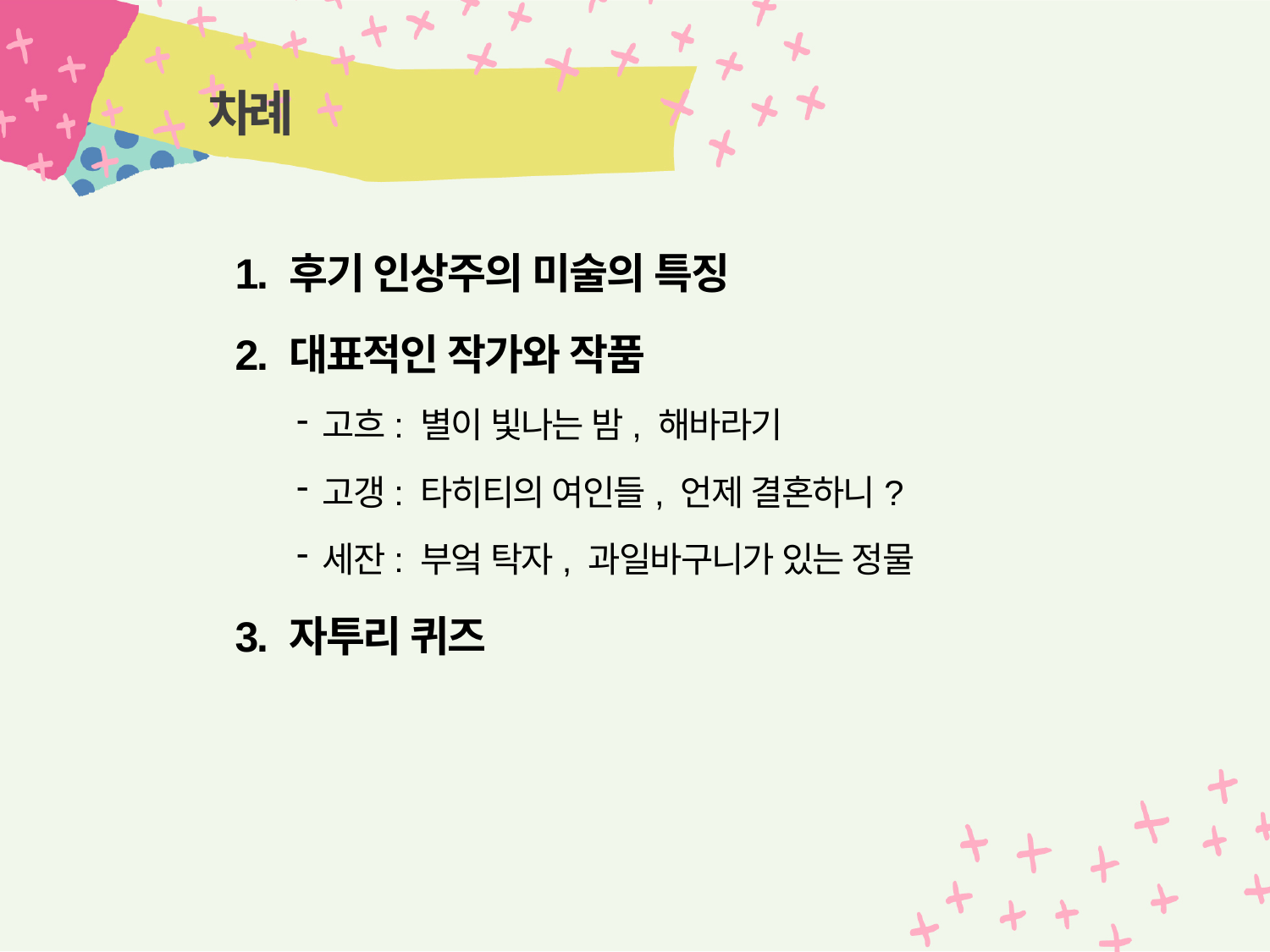

# 차례
1. 후기 인상주의 미술의 특징
2. 대표적인 작가와 작품
고흐: 별이 빛나는 밤, 해바라기
고갱: 타히티의 여인들, 언제 결혼하니?
세잔: 부엌 탁자, 과일바구니가 있는 정물
3. 자투리 퀴즈